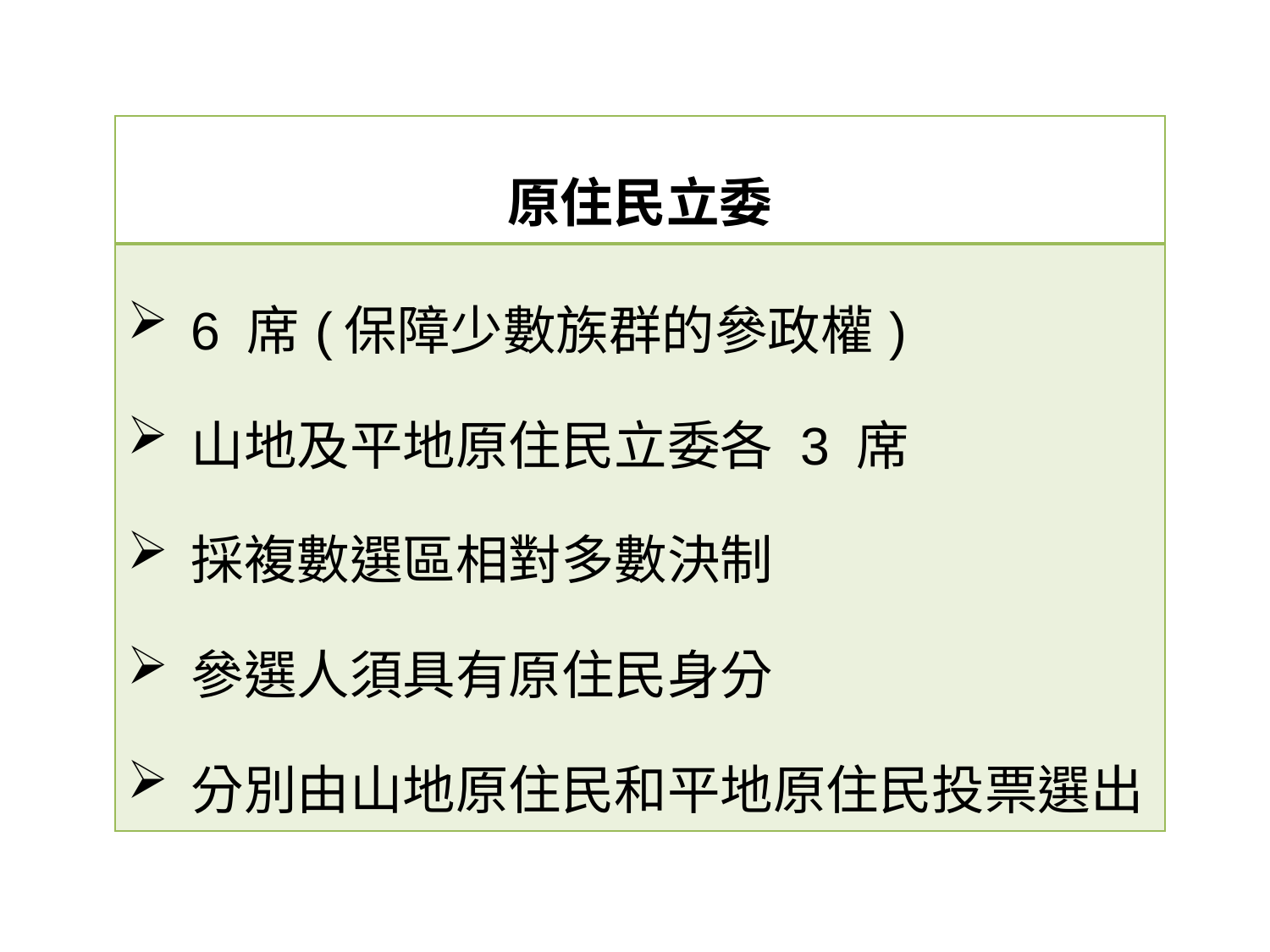

| 原住民立委 |
| --- |
| 6 席(保障少數族群的參政權) 山地及平地原住民立委各 3 席 採複數選區相對多數決制 參選人須具有原住民身分 分別由山地原住民和平地原住民投票選出 |